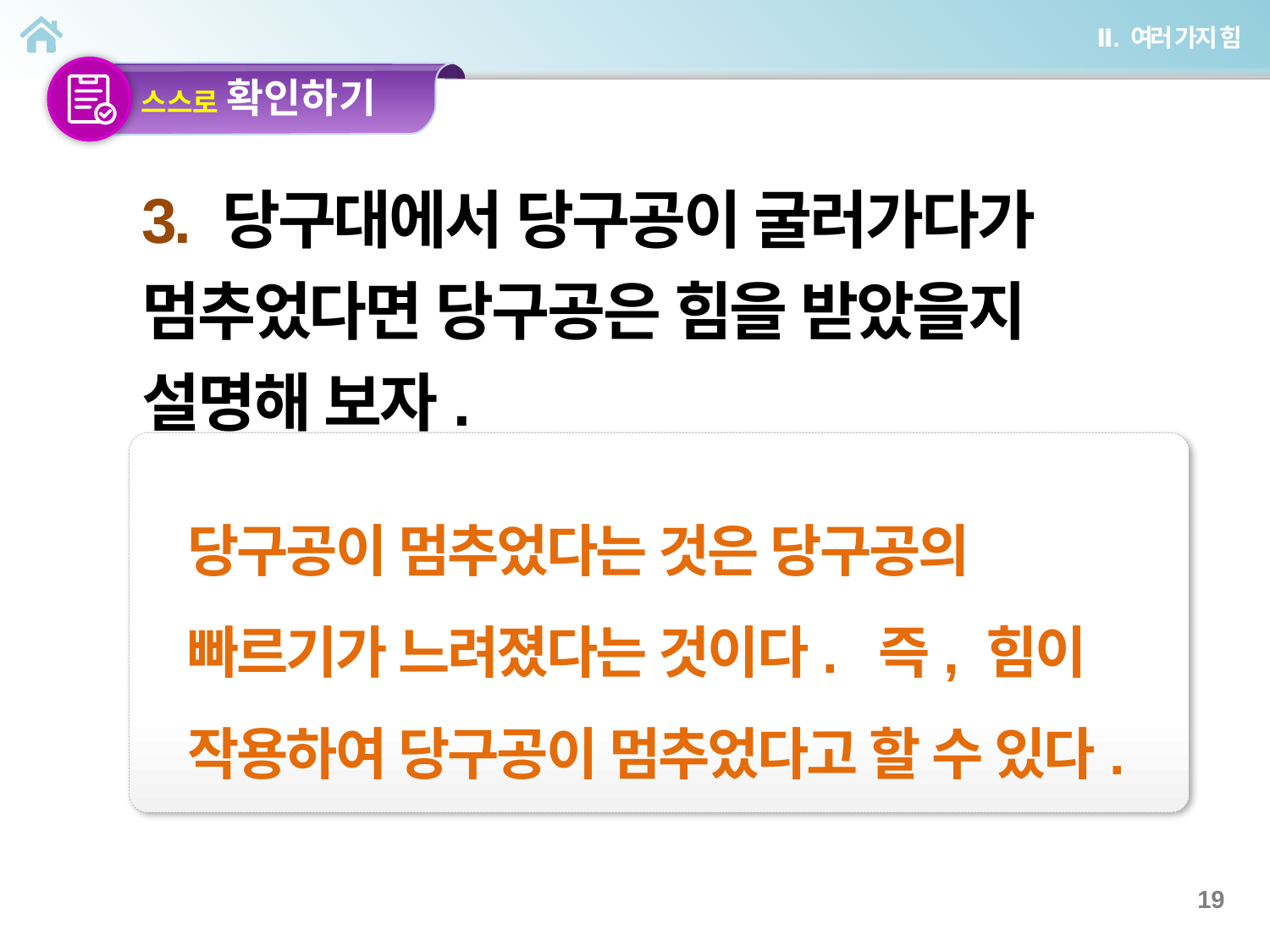

3. 당구대에서 당구공이 굴러가다가 멈추었다면 당구공은 힘을 받았을지 설명해 보자.
용
당구공이 멈추었다는 것은 당구공의 빠르기가 느려졌다는 것이다.  즉, 힘이 작용하여 당구공이 멈추었다고 할 수 있다.
19